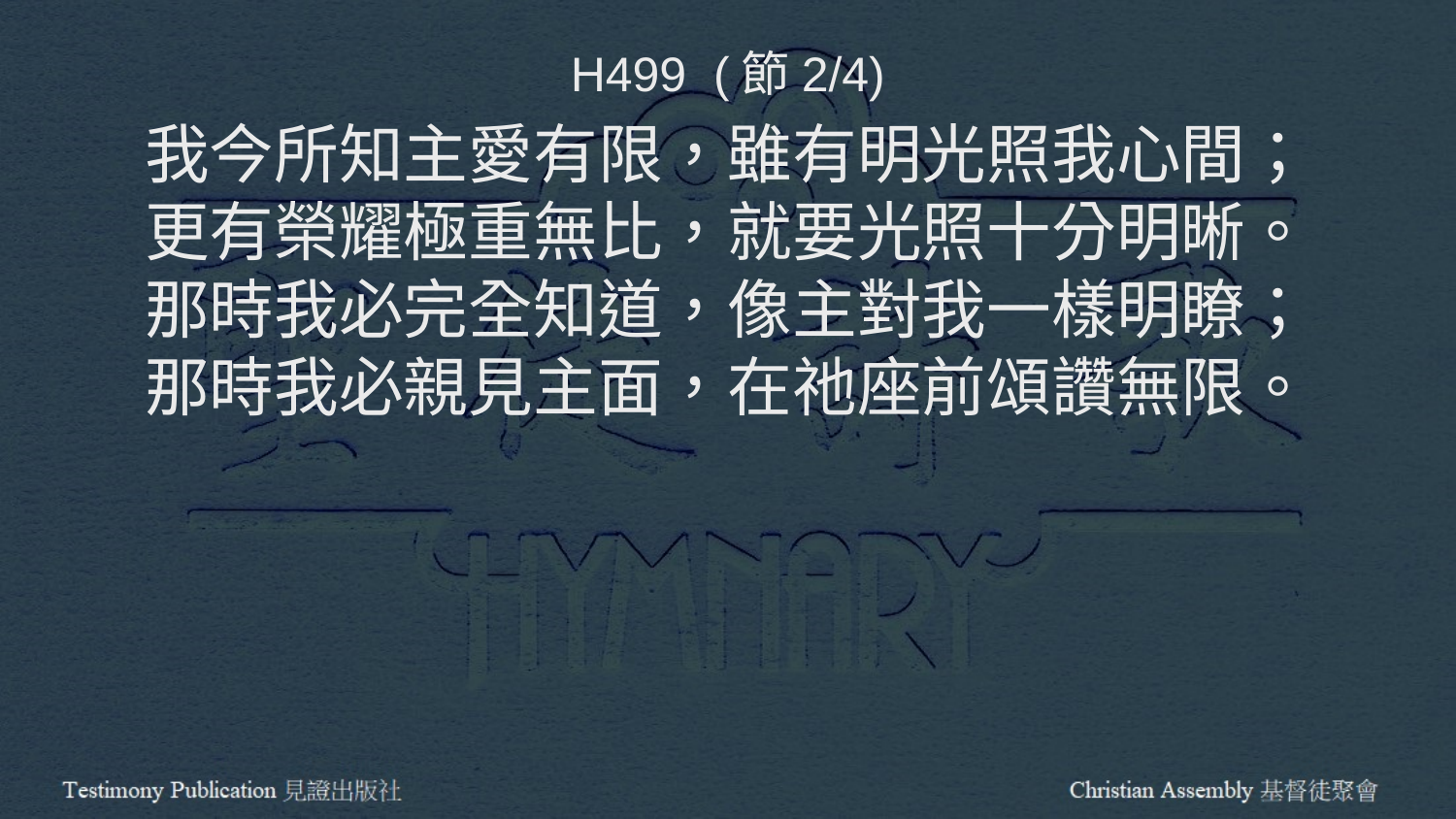

H499  (節2/4)
我今所知主愛有限，雖有明光照我心間；
更有榮耀極重無比，就要光照十分明晰。
那時我必完全知道，像主對我一樣明瞭；
那時我必親見主面，在祂座前頌讚無限。